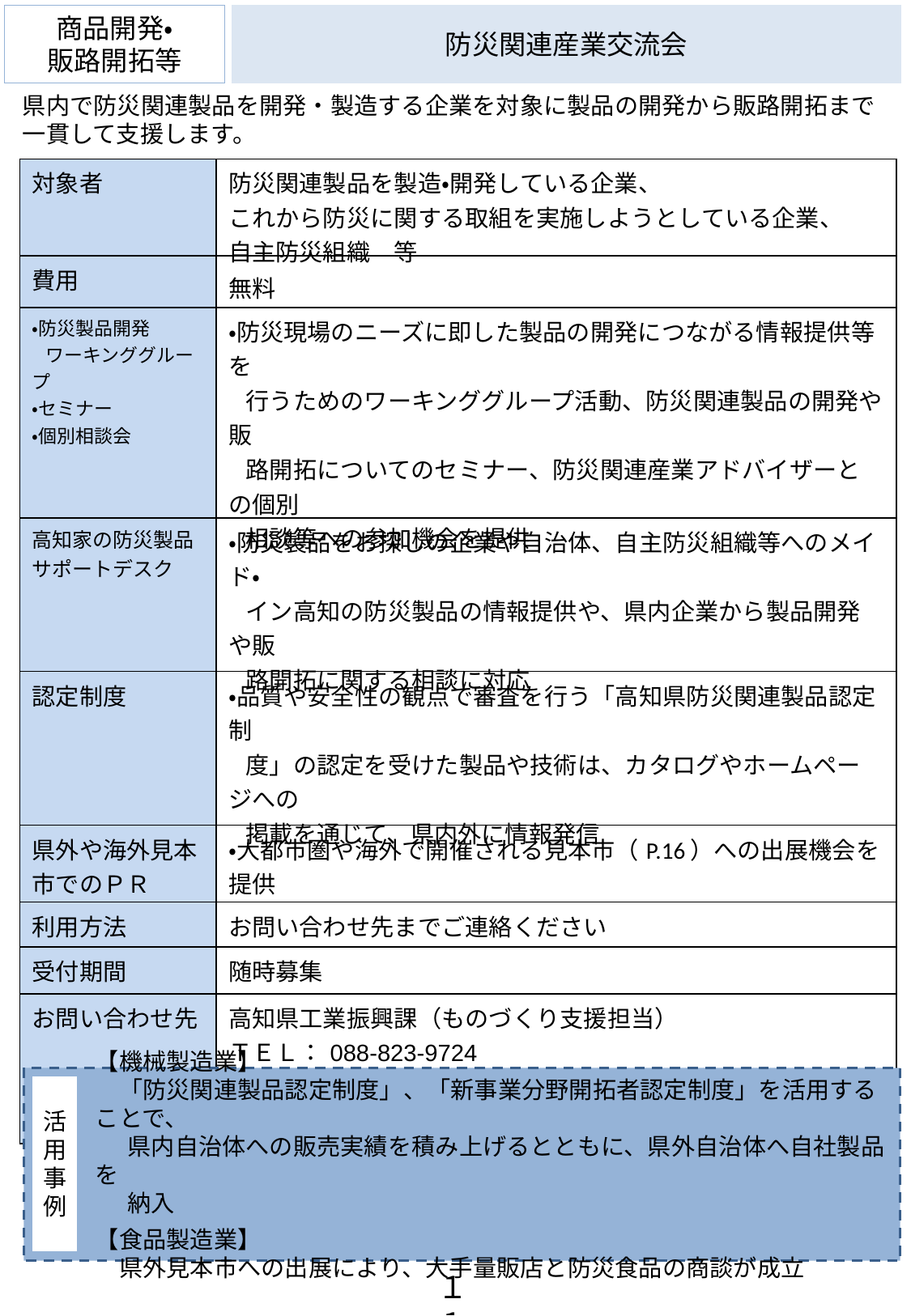

商品開発・
販路開拓等
防災関連産業交流会
県内で防災関連製品を開発・製造する企業を対象に製品の開発から販路開拓まで一貫して支援します。
| 対象者 | 防災関連製品を製造・開発している企業、 これから防災に関する取組を実施しようとしている企業、 自主防災組織　等 |
| --- | --- |
| 費用 | 無料 |
| ・防災製品開発 ワーキンググループ ・セミナー ・個別相談会 | ・防災現場のニーズに即した製品の開発につながる情報提供等を 行うためのワーキンググループ活動、防災関連製品の開発や販 路開拓についてのセミナー、防災関連産業アドバイザーとの個別 相談等への参加機会を提供 |
| 高知家の防災製品サポートデスク | ・防災製品をお探しの企業や自治体、自主防災組織等へのメイド・ イン高知の防災製品の情報提供や、県内企業から製品開発や販 路開拓に関する相談に対応 |
| 認定制度 | ・品質や安全性の観点で審査を行う「高知県防災関連製品認定制 度」の認定を受けた製品や技術は、カタログやホームページへの 掲載を通じて、県内外に情報発信 |
| 県外や海外見本市でのＰＲ | ・大都市圏や海外で開催される見本市（P.16）への出展機会を提供 |
| 利用方法 | お問い合わせ先までご連絡ください |
| 受付期間 | 随時募集 |
| お問い合わせ先 | 高知県工業振興課（ものづくり支援担当） ＴＥＬ：088-823-9724 E-mail：150501@ken.pref.kochi.lg.jp ＵＲＬ：https://www.pref.kochi.lg.jp/soshiki/150000/150501/ |

【機械製造業】
　「防災関連製品認定制度」、「新事業分野開拓者認定制度」を活用することで、
     県内自治体への販売実績を積み上げるとともに、県外自治体へ自社製品を
     納入

【食品製造業】
　県外見本市への出展により、大手量販店と防災食品の商談が成立

活
用
事
例
１１